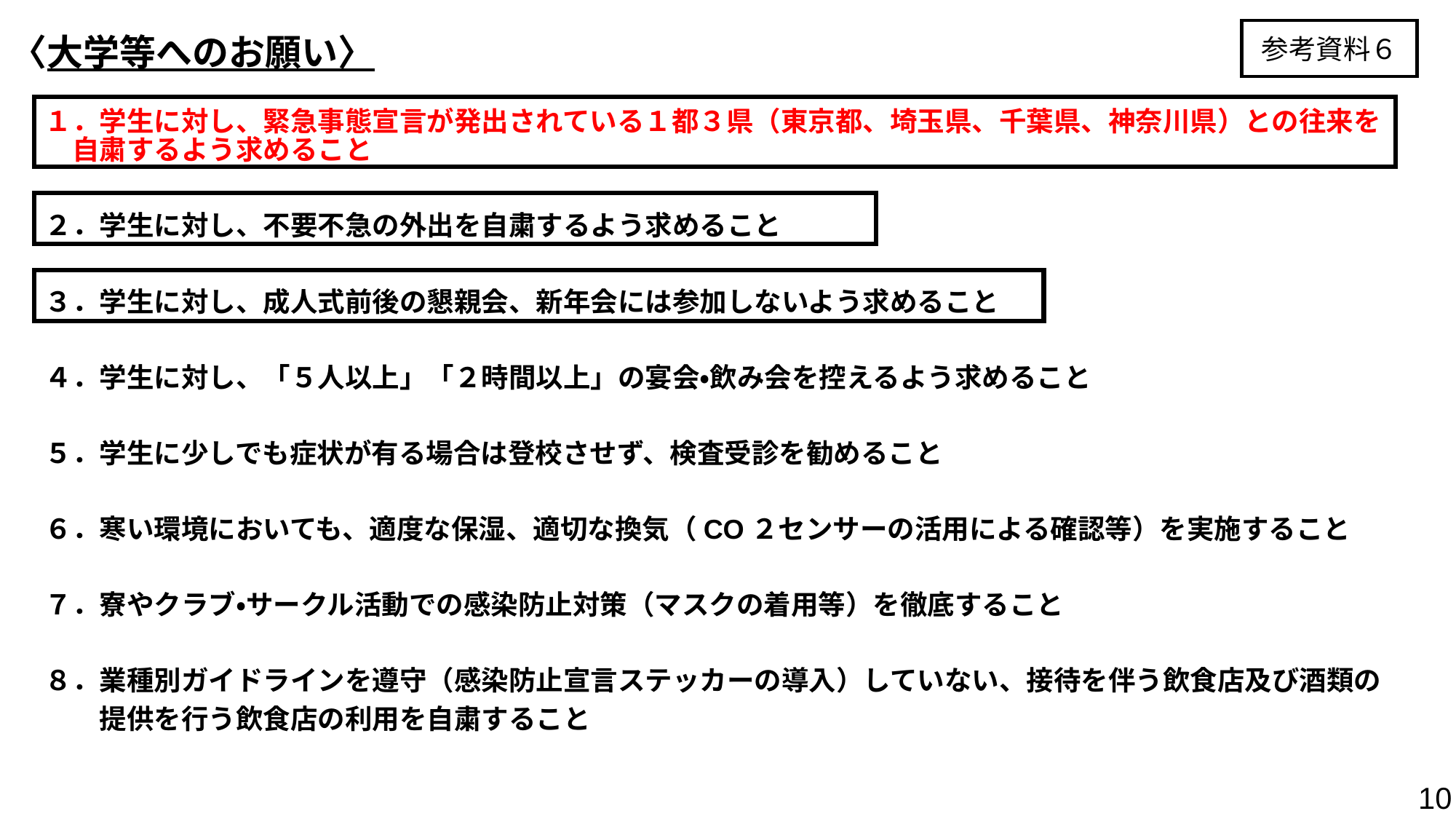

参考資料６
〈大学等へのお願い〉

１．学生に対し、緊急事態宣言が発出されている１都３県（東京都、埼玉県、千葉県、神奈川県）との往来を
　自粛するよう求めること

２．学生に対し、不要不急の外出を自粛するよう求めること

３．学生に対し、成人式前後の懇親会、新年会には参加しないよう求めること

４．学生に対し、「５人以上」「２時間以上」の宴会・飲み会を控えるよう求めること

５．学生に少しでも症状が有る場合は登校させず、検査受診を勧めること

６．寒い環境においても、適度な保湿、適切な換気（CO２センサーの活用による確認等）を実施すること

７．寮やクラブ・サークル活動での感染防止対策（マスクの着用等）を徹底すること

８．業種別ガイドラインを遵守（感染防止宣言ステッカーの導入）していない、接待を伴う飲食店及び酒類の
　　提供を行う飲食店の利用を自粛すること

10